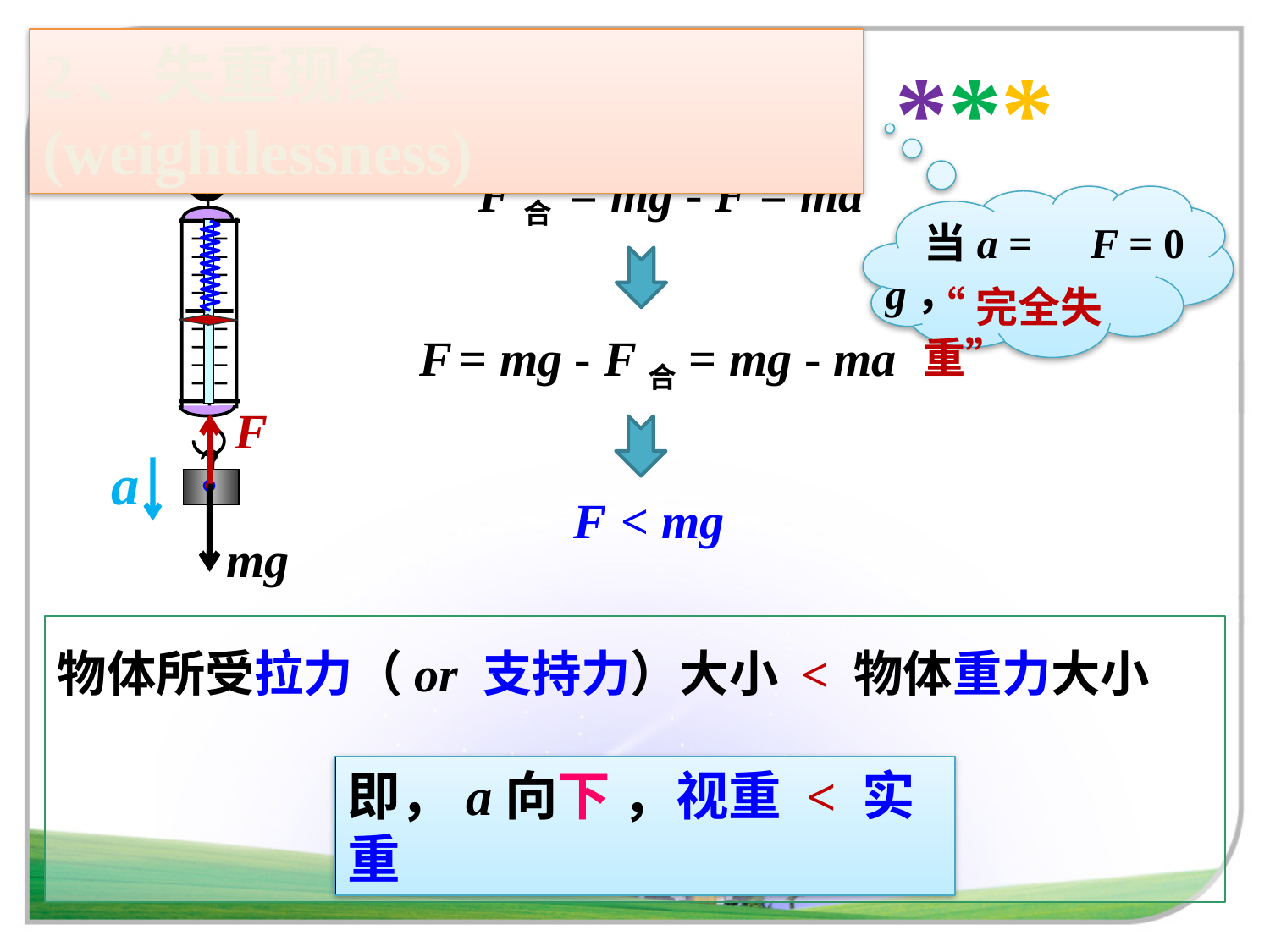

***
2、失重现象 (weightlessness)
F合 = mg - F = ma

a

   当a = g，
F = 0

“完全失重”
F = mg - F合= mg - ma
F

F  < mg

mg

物体所受拉力（or 支持力）大小 < 物体重力大小
即，a向下 ，视重 < 实重